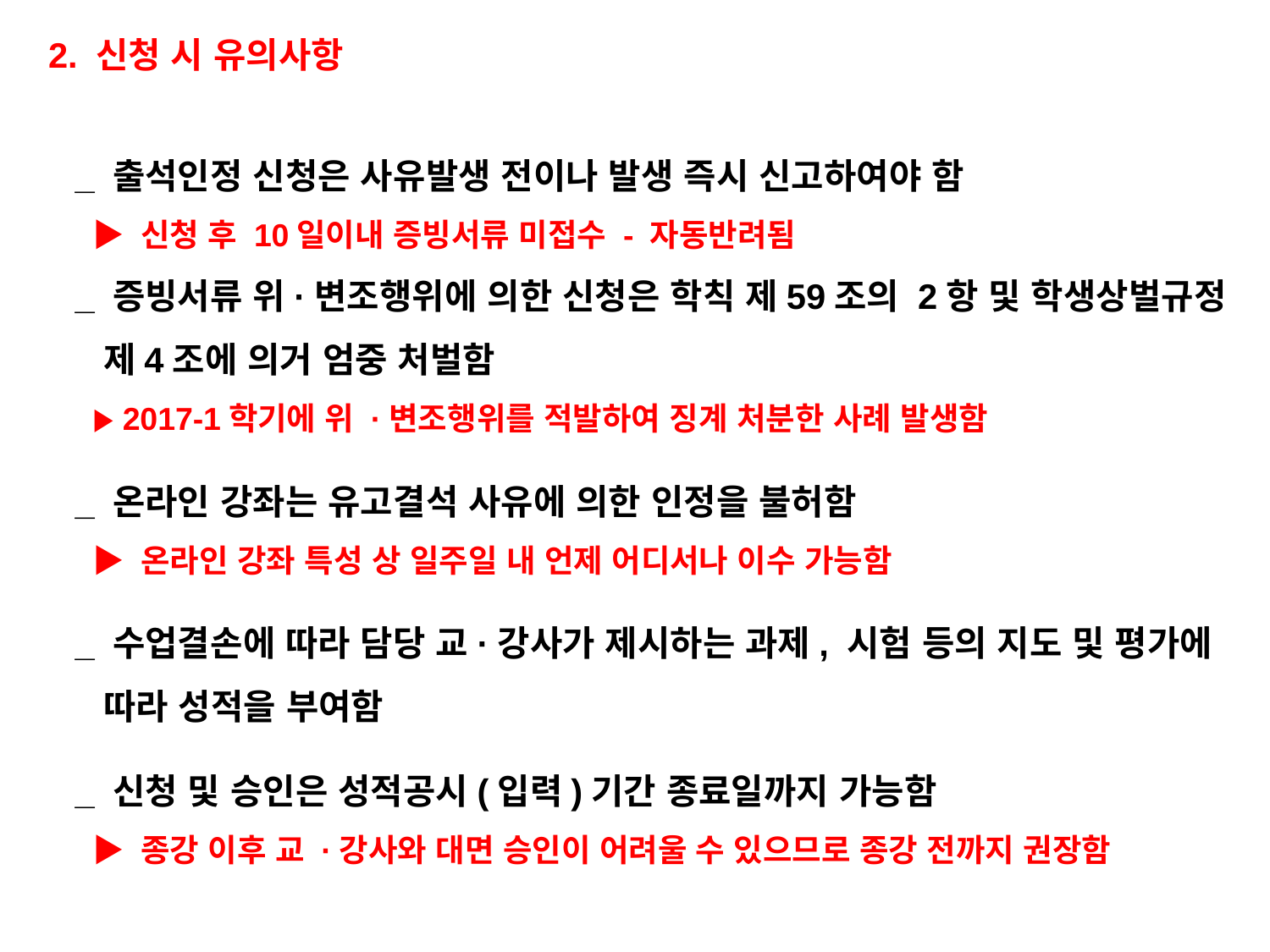

2. 신청 시 유의사항
_ 출석인정 신청은 사유발생 전이나 발생 즉시 신고하여야 함
  ▶ 신청 후 10일이내 증빙서류 미접수 - 자동반려됨
_ 증빙서류 위·변조행위에 의한 신청은 학칙 제59조의 2항 및 학생상벌규정
  제4조에 의거 엄중 처벌함
  ▶ 2017-1학기에 위 ·변조행위를 적발하여 징계 처분한 사례 발생함

_ 온라인 강좌는 유고결석 사유에 의한 인정을 불허함
  ▶ 온라인 강좌 특성 상 일주일 내 언제 어디서나 이수 가능함

_ 수업결손에 따라 담당 교·강사가 제시하는 과제, 시험 등의 지도 및 평가에
  따라 성적을 부여함

_ 신청 및 승인은 성적공시(입력)기간 종료일까지 가능함
  ▶ 종강 이후 교 ·강사와 대면 승인이 어려울 수 있으므로 종강 전까지 권장함